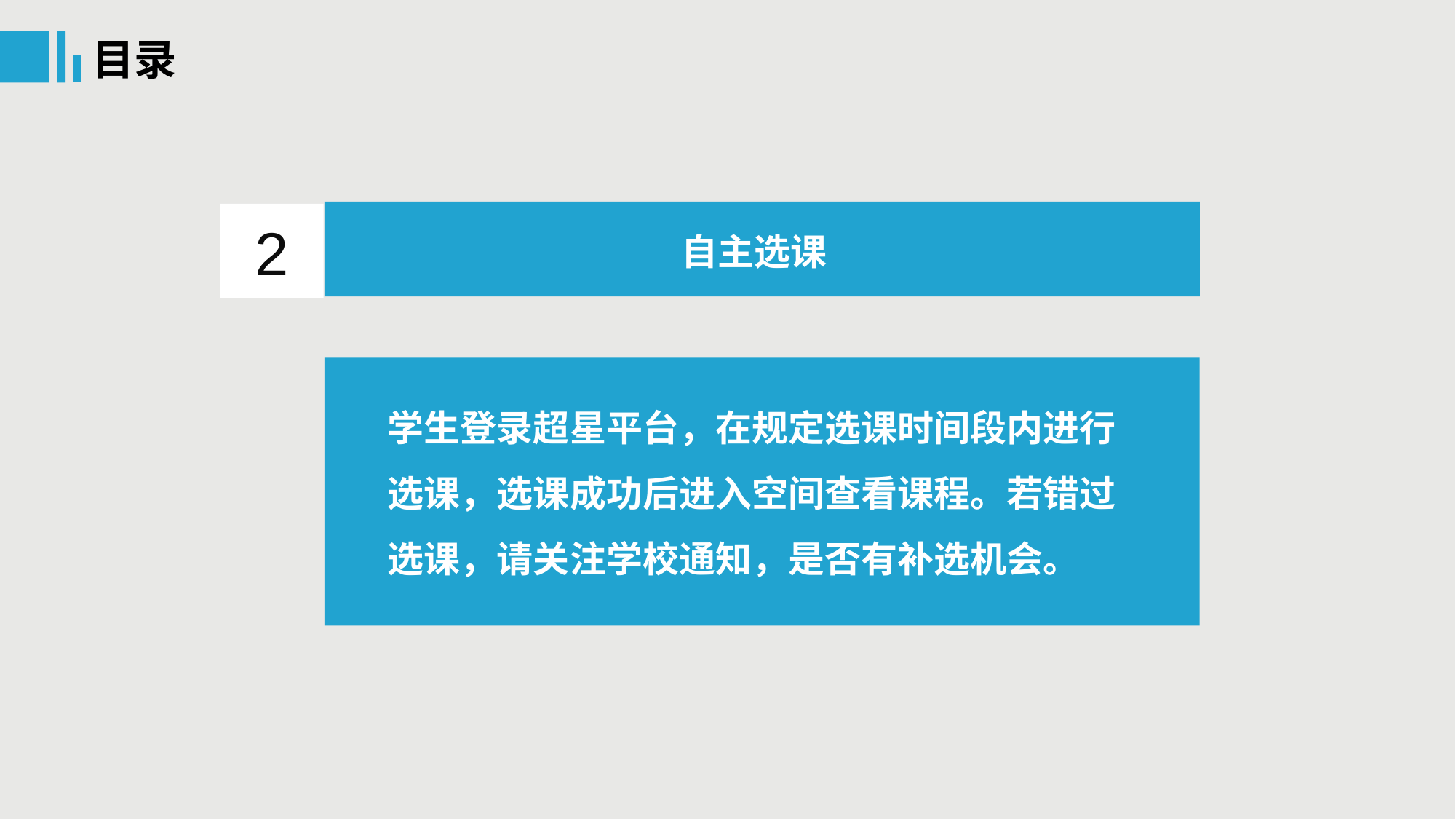

目录

2
自主选课

学生登录超星平台，在规定选课时间段内进行选课，选课成功后进入空间查看课程。若错过选课，请关注学校通知，是否有补选机会。